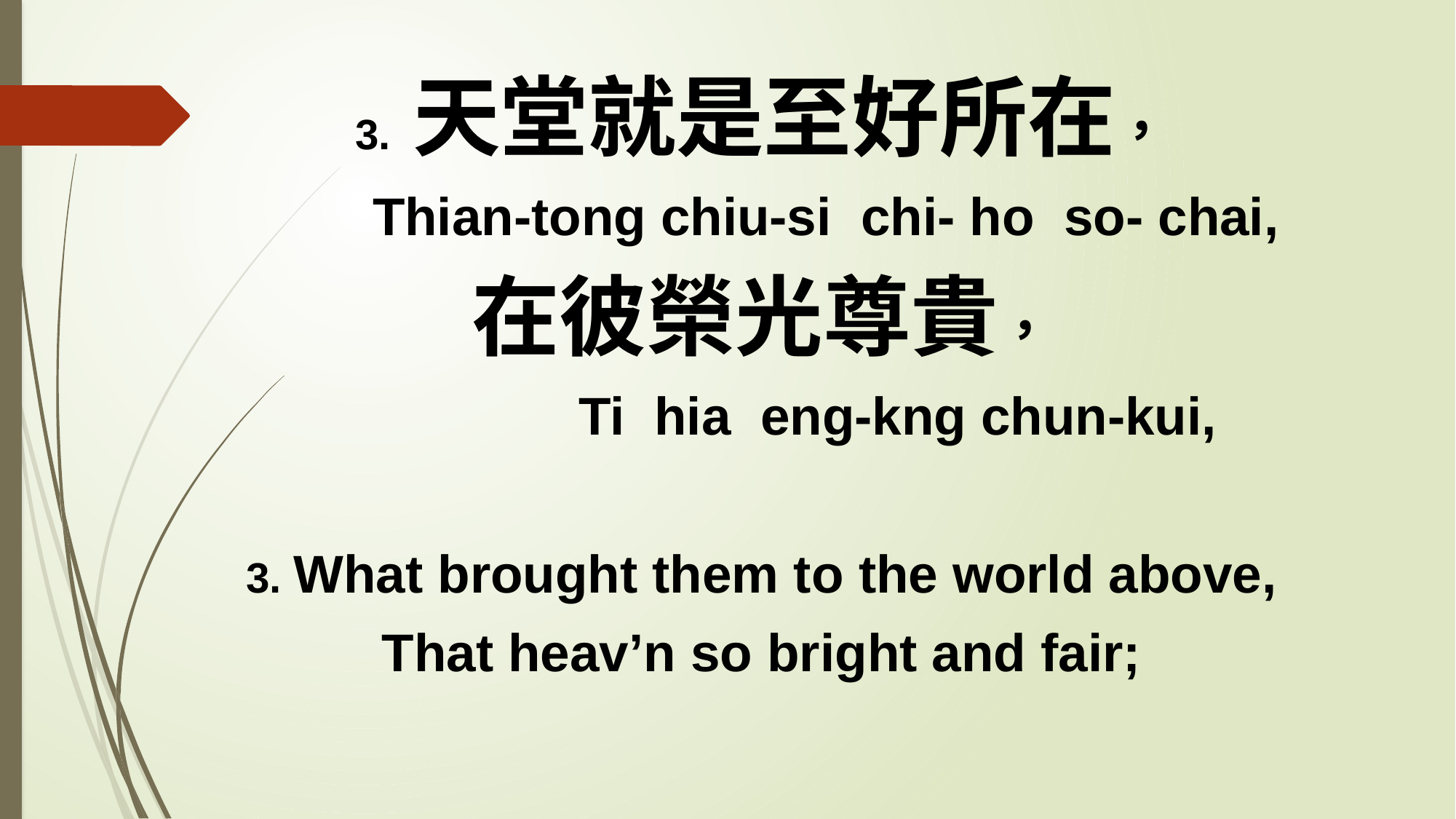

3. 天堂就是至好所在，
           Thian-tong chiu-si  chi- ho  so- chai,
在彼榮光尊貴，
                         Ti  hia  eng-kng chun-kui,

3. What brought them to the world above,
That heav’n so bright and fair;